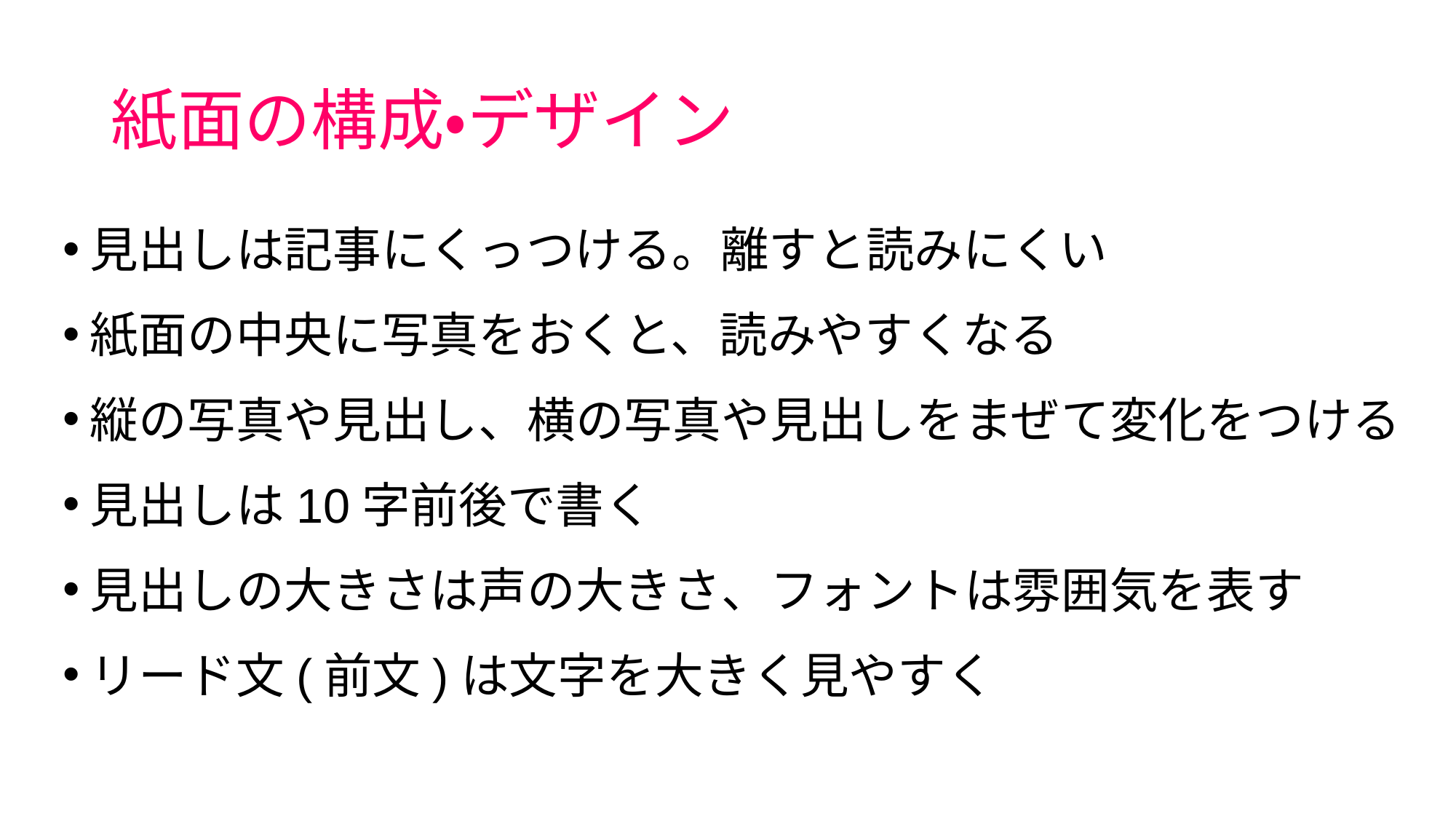

# 紙面の構成・デザイン
見出しは記事にくっつける。離すと読みにくい
紙面の中央に写真をおくと、読みやすくなる
縦の写真や見出し、横の写真や見出しをまぜて変化をつける
見出しは10字前後で書く
見出しの大きさは声の大きさ、フォントは雰囲気を表す
リード文(前文)は文字を大きく見やすく